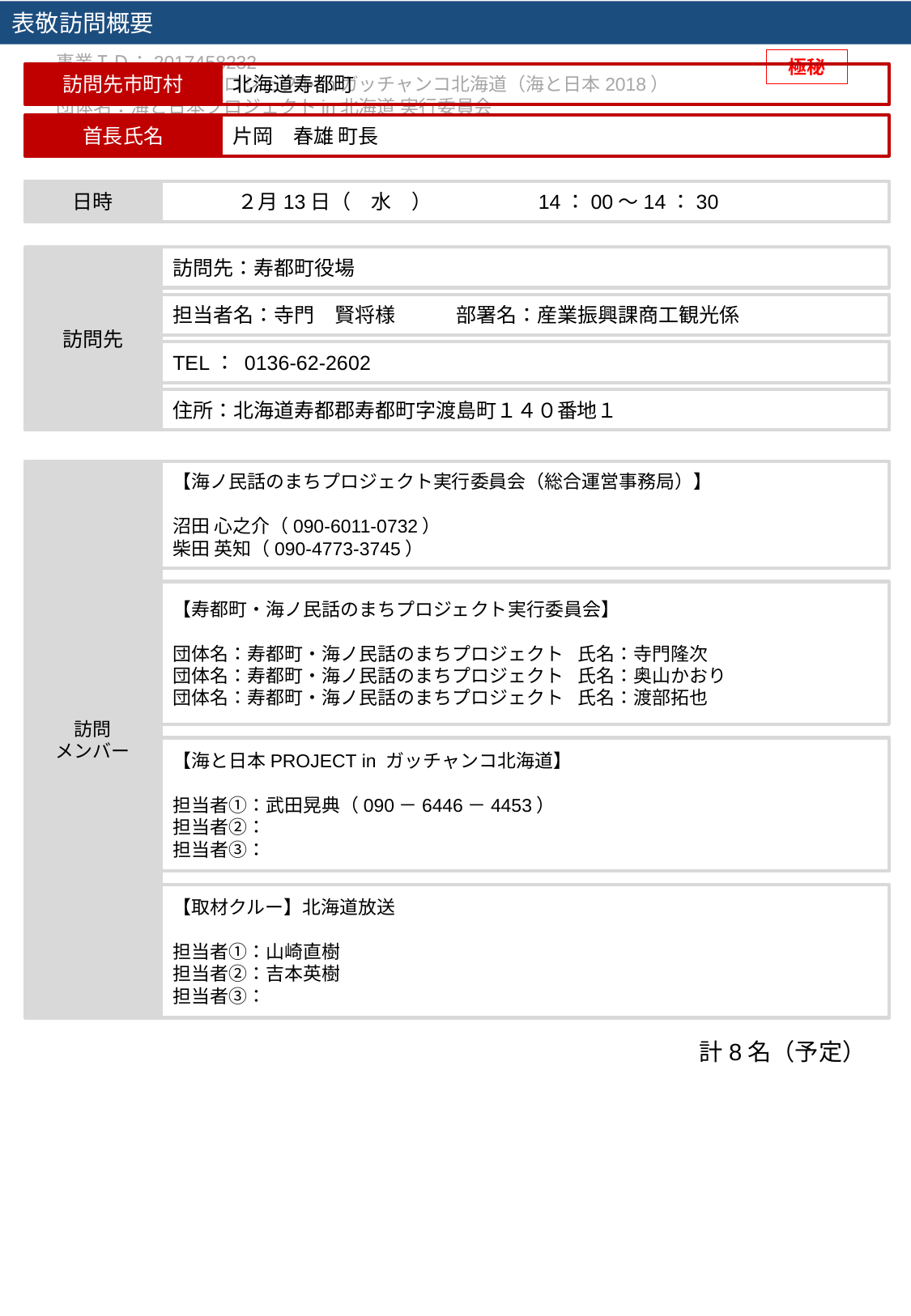

表敬訪問概要
訪問先市町村
北海道寿都町
首長氏名
片岡　春雄 町長
日時
　　　 ２月13日（　水　）　　　　　14：00～14：30
訪問先
訪問先：寿都町役場
担当者名：寺門　賢将様　　　部署名：産業振興課商工観光係
TEL： 0136-62-2602
住所：北海道寿都郡寿都町字渡島町１４０番地１
訪問
メンバー
【海ノ民話のまちプロジェクト実行委員会（総合運営事務局）】

沼田 心之介（090-6011-0732）
柴田 英知（090-4773-3745）
【寿都町・海ノ民話のまちプロジェクト実行委員会】

団体名：寿都町・海ノ民話のまちプロジェクト	氏名：寺門隆次
団体名：寿都町・海ノ民話のまちプロジェクト	氏名：奥山かおり
団体名：寿都町・海ノ民話のまちプロジェクト	氏名：渡部拓也
【海と日本PROJECT in ガッチャンコ北海道】

担当者①：武田晃典（090－6446－4453）
担当者②：
担当者③：
【取材クルー】北海道放送

担当者①：山崎直樹
担当者②：吉本英樹
担当者③：
計8名（予定）